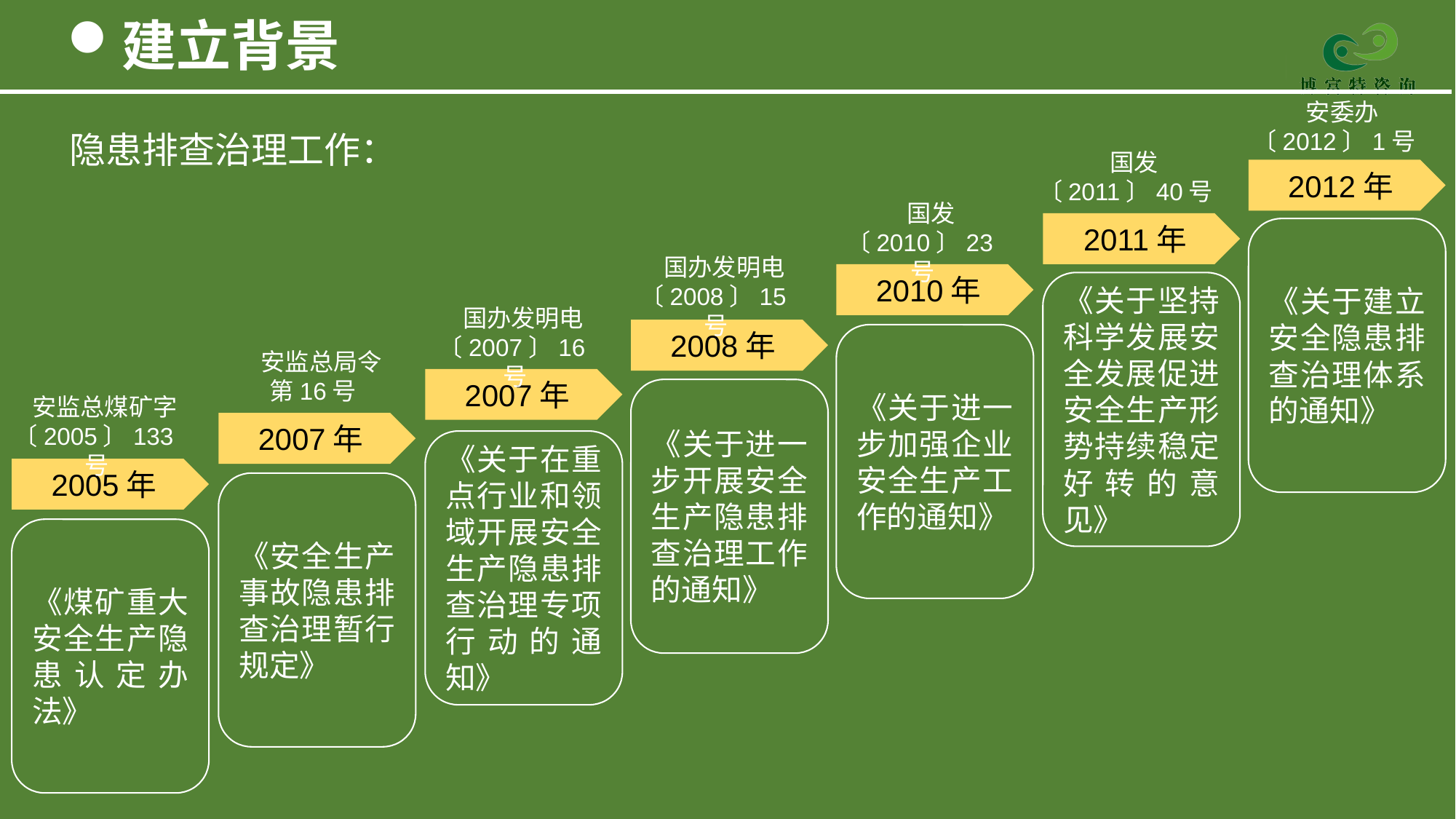

建立背景
  安委办〔2012〕1号
隐患排查治理工作：
  国发〔2011〕40号
2012年
  国发〔2010〕23号
2011年
《关于建立安全隐患排查治理体系的通知》
  国办发明电〔2008〕15号
2010年
《关于坚持科学发展安全发展促进安全生产形势持续稳定好转的意见》
  国办发明电〔2007〕16号
2008年
《关于进一步加强企业安全生产工作的通知》
  安监总局令
第16号
2007年
《关于进一步开展安全生产隐患排查治理工作的通知》
  安监总煤矿字〔2005〕133号
2007年
《关于在重点行业和领域开展安全生产隐患排查治理专项行动的通知》
2005年
《安全生产事故隐患排查治理暂行规定》
《煤矿重大安全生产隐患认定办法》